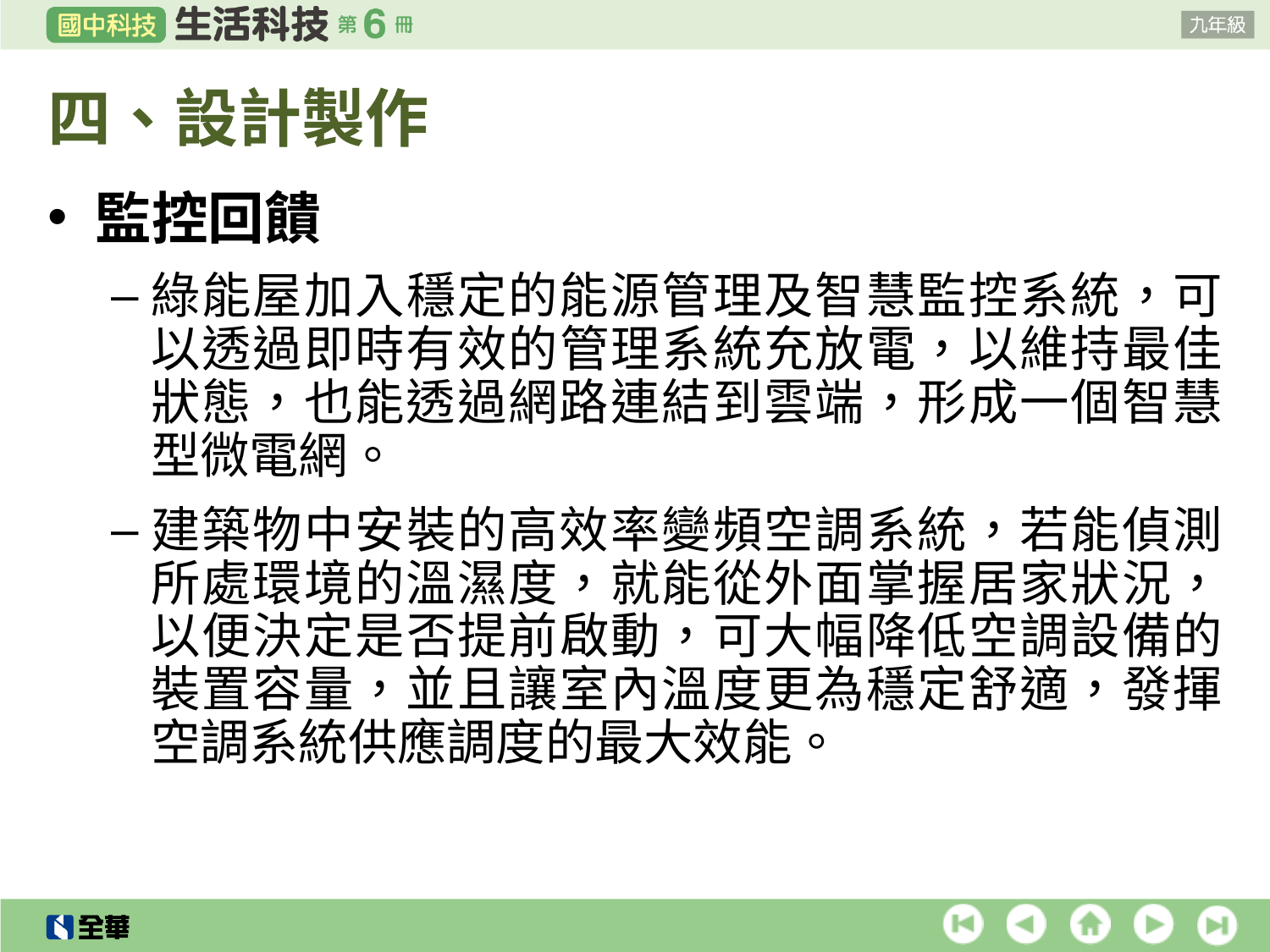

# 四、設計製作
監控回饋
綠能屋加入穩定的能源管理及智慧監控系統，可以透過即時有效的管理系統充放電，以維持最佳狀態，也能透過網路連結到雲端，形成一個智慧型微電網。
建築物中安裝的高效率變頻空調系統，若能偵測所處環境的溫濕度，就能從外面掌握居家狀況，以便決定是否提前啟動，可大幅降低空調設備的裝置容量，並且讓室內溫度更為穩定舒適，發揮空調系統供應調度的最大效能。